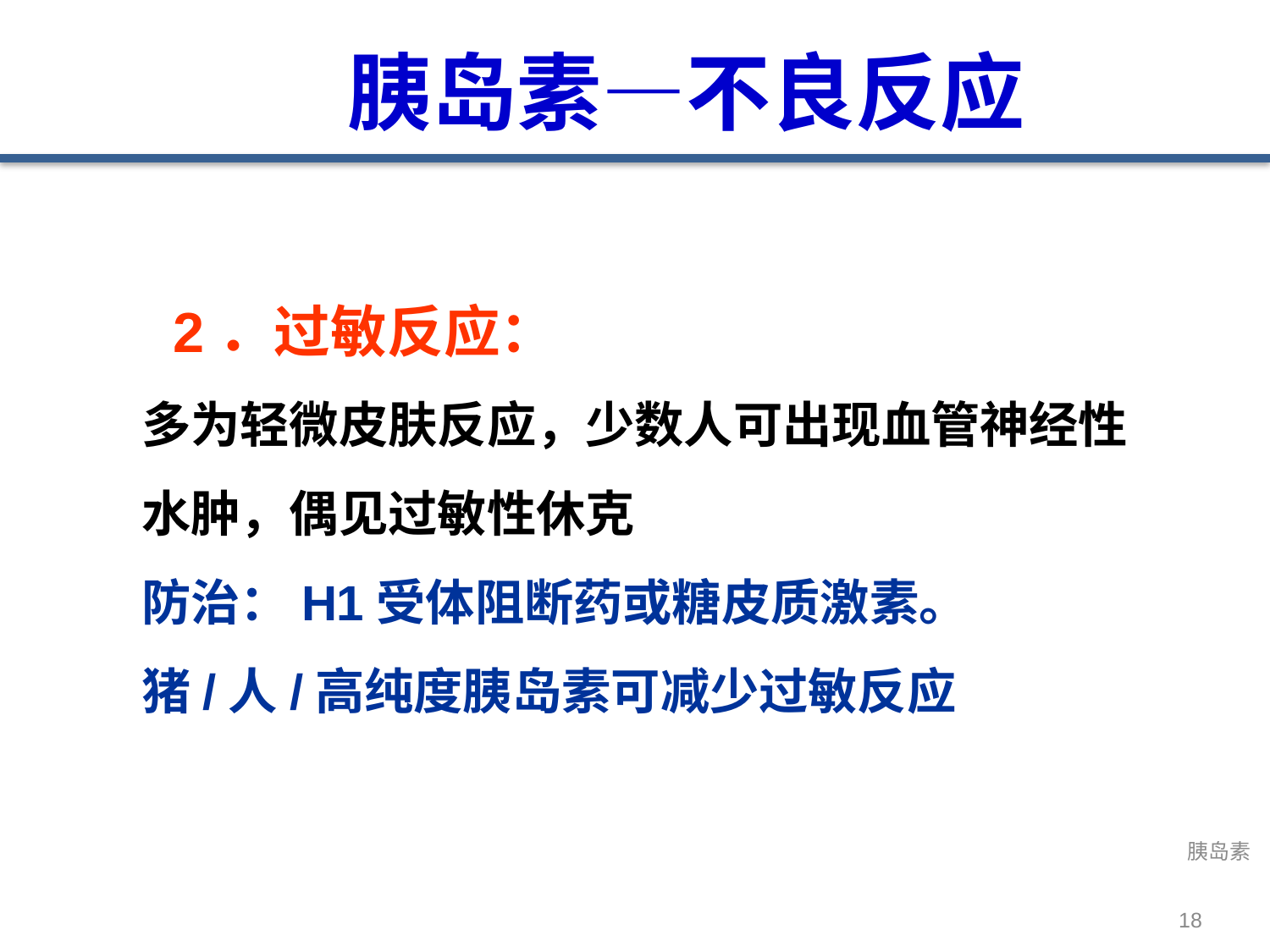

# 胰岛素—不良反应
  2．过敏反应：
多为轻微皮肤反应，少数人可出现血管神经性
水肿，偶见过敏性休克
防治：H1受体阻断药或糖皮质激素。
猪/人/高纯度胰岛素可减少过敏反应